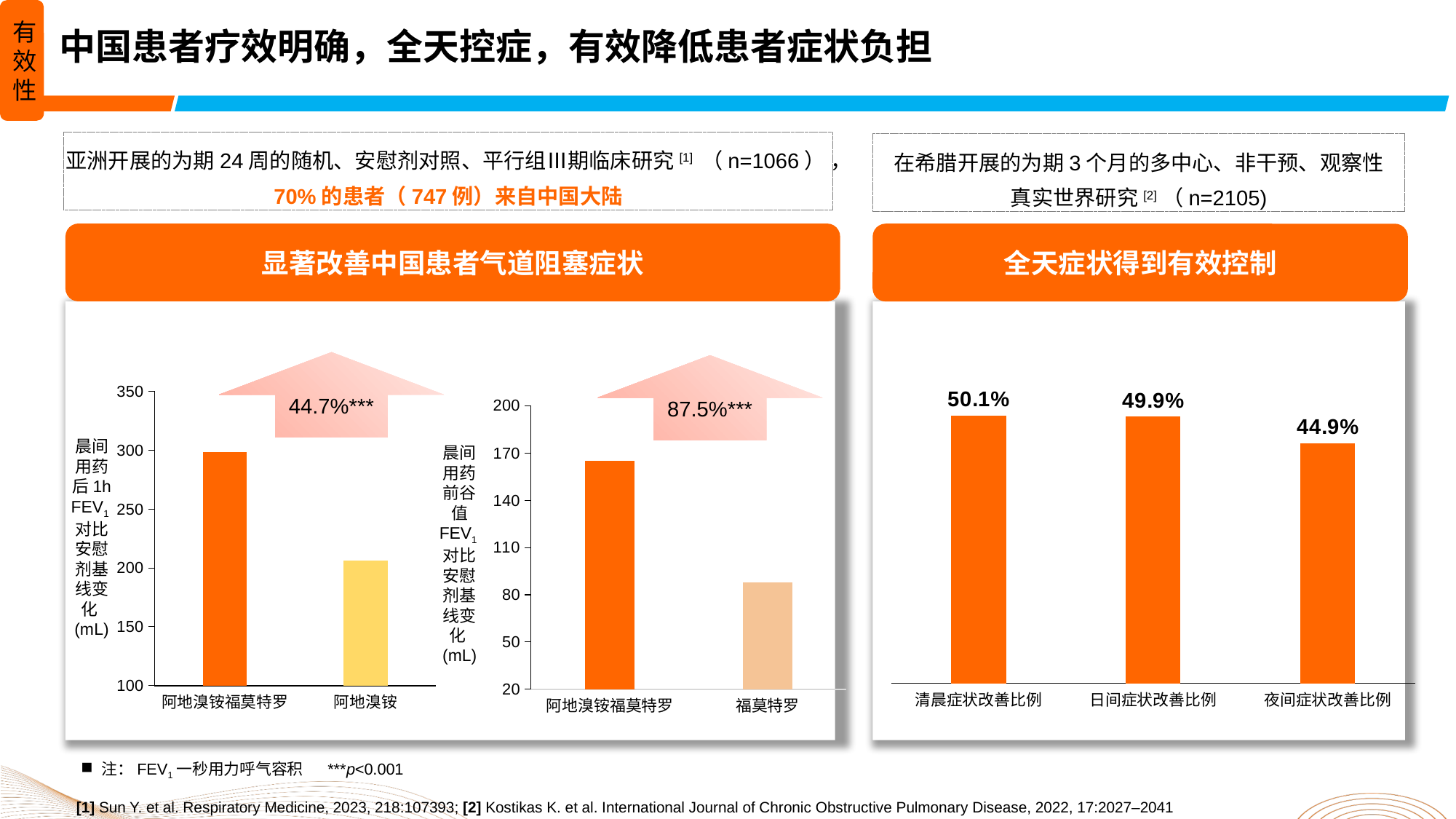

有效性
中国患者疗效明确，全天控症，有效降低患者症状负担

亚洲开展的为期24周的随机、安慰剂对照、平行组Ⅲ期临床研究[1] （n=1066） ，70%的患者（747例）来自中国大陆
在希腊开展的为期3个月的多中心、非干预、观察性真实世界研究[2]（n=2105)
显著改善中国患者气道阻塞症状
全天症状得到有效控制

44.7%***
87.5%***

### Chart

| Category |  |
|---|---|
| 清晨症状改善比例 | 0.501 |
| 日间症状改善比例 | 0.499 |
| 夜间症状改善比例 | 0.449 |

### Chart

| Category |  |
|---|---|
| 阿地溴铵福莫特罗 | 298.0 |
| 阿地溴铵 | 206.0 |

### Chart

| Category |  |
|---|---|
| 阿地溴铵福莫特罗 | 165.0 |
| 福莫特罗 | 88.0 |
晨间用药后1h FEV1对比安慰剂基线变化(mL)
晨间用药前谷值 FEV1对比安慰剂基线变化(mL)
注：FEV1一秒用力呼气容积      ***p<0.001
[1] Sun Y. et al. Respiratory Medicine, 2023, 218:107393; [2] Kostikas K. et al. International Journal of Chronic Obstructive Pulmonary Disease, 2022, 17:2027–2041